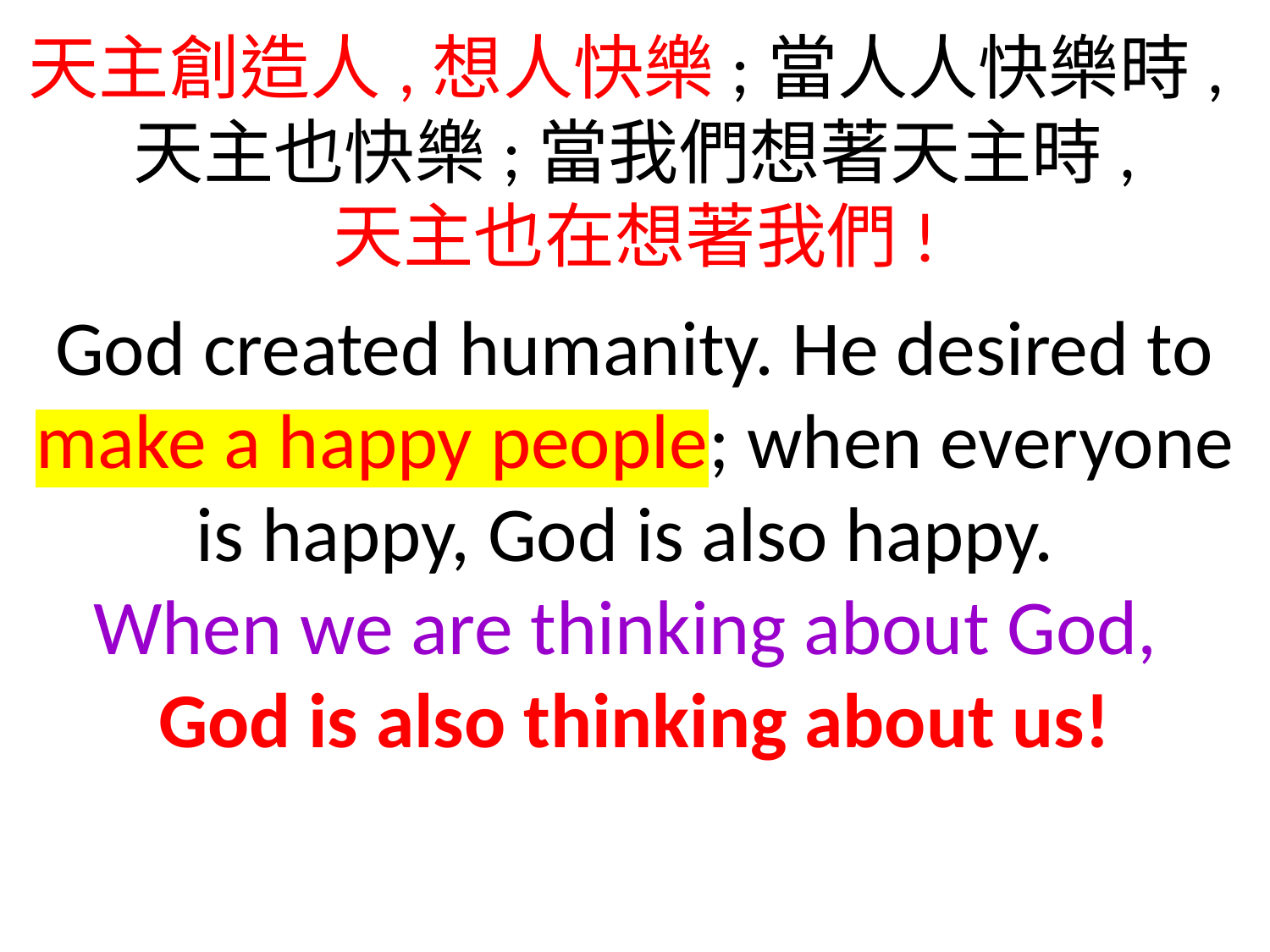

天主創造人,想人快樂;當人人快樂時,天主也快樂;當我們想著天主時,
天主也在想著我們!
God created humanity. He desired to make a happy people; when everyone is happy, God is also happy.
When we are thinking about God,
God is also thinking about us!